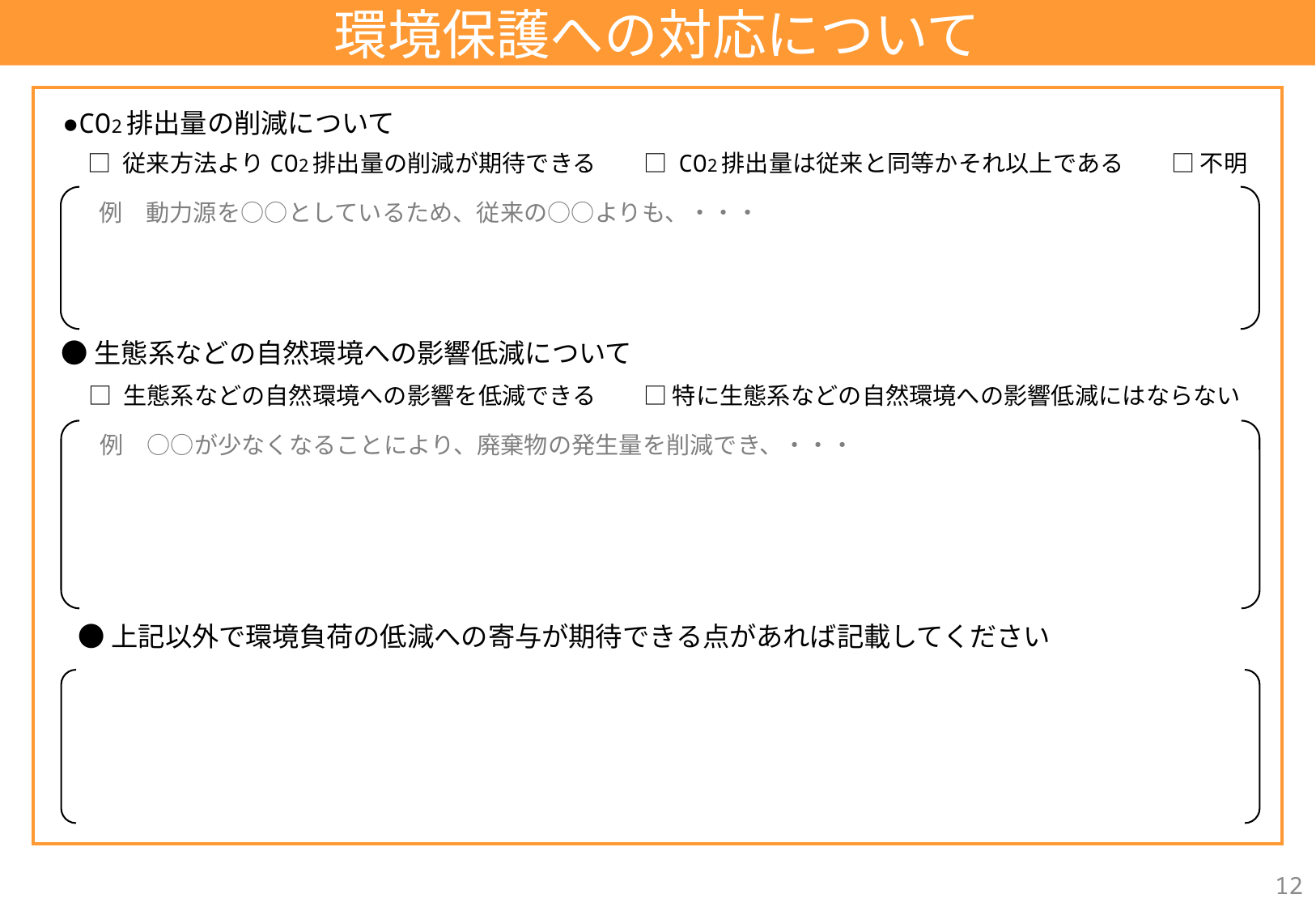

環境保護への対応について

●CO2排出量の削減について
□ 従来方法よりCO2排出量の削減が期待できる　　□ CO2排出量は従来と同等かそれ以上である　　□ 不明

例　動力源を○○としているため、従来の○○よりも、・・・
●生態系などの自然環境への影響低減について
□ 生態系などの自然環境への影響を低減できる　　□ 特に生態系などの自然環境への影響低減にはならない

例　○○が少なくなることにより、廃棄物の発生量を削減でき、・・・
●上記以外で環境負荷の低減への寄与が期待できる点があれば記載してください

12